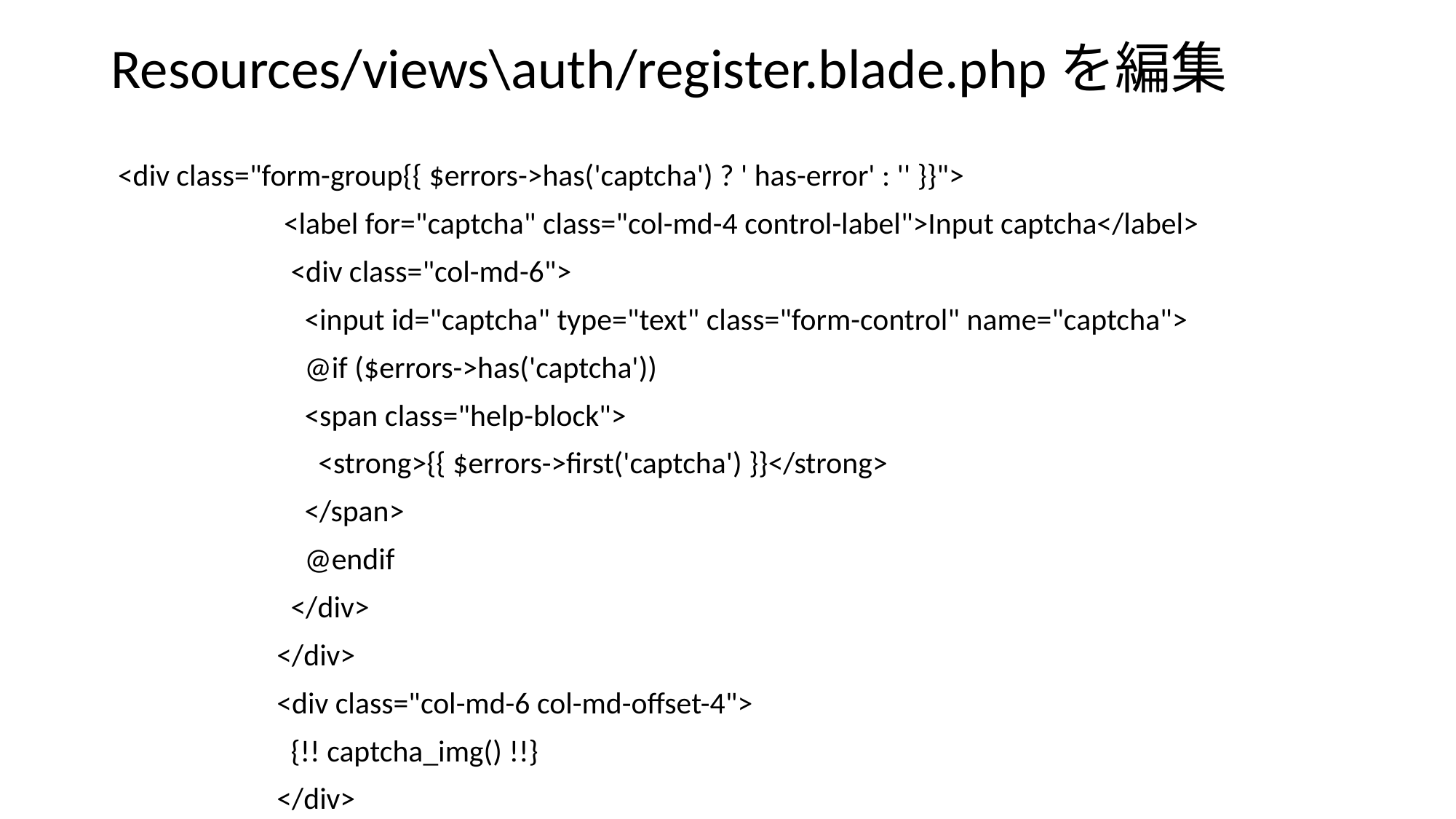

# Resources/views\auth/register.blade.phpを編集
 <div class="form-group{{ $errors->has('captcha') ? ' has-error' : '' }}">
                         <label for="captcha" class="col-md-4 control-label">Input captcha</label>
                          <div class="col-md-6">
                            <input id="captcha" type="text" class="form-control" name="captcha">
                            @if ($errors->has('captcha'))
                            <span class="help-block">
                              <strong>{{ $errors->first('captcha') }}</strong>
                            </span>
                            @endif
                          </div>
                        </div>
                        <div class="col-md-6 col-md-offset-4">
                          {!! captcha_img() !!}
                        </div>